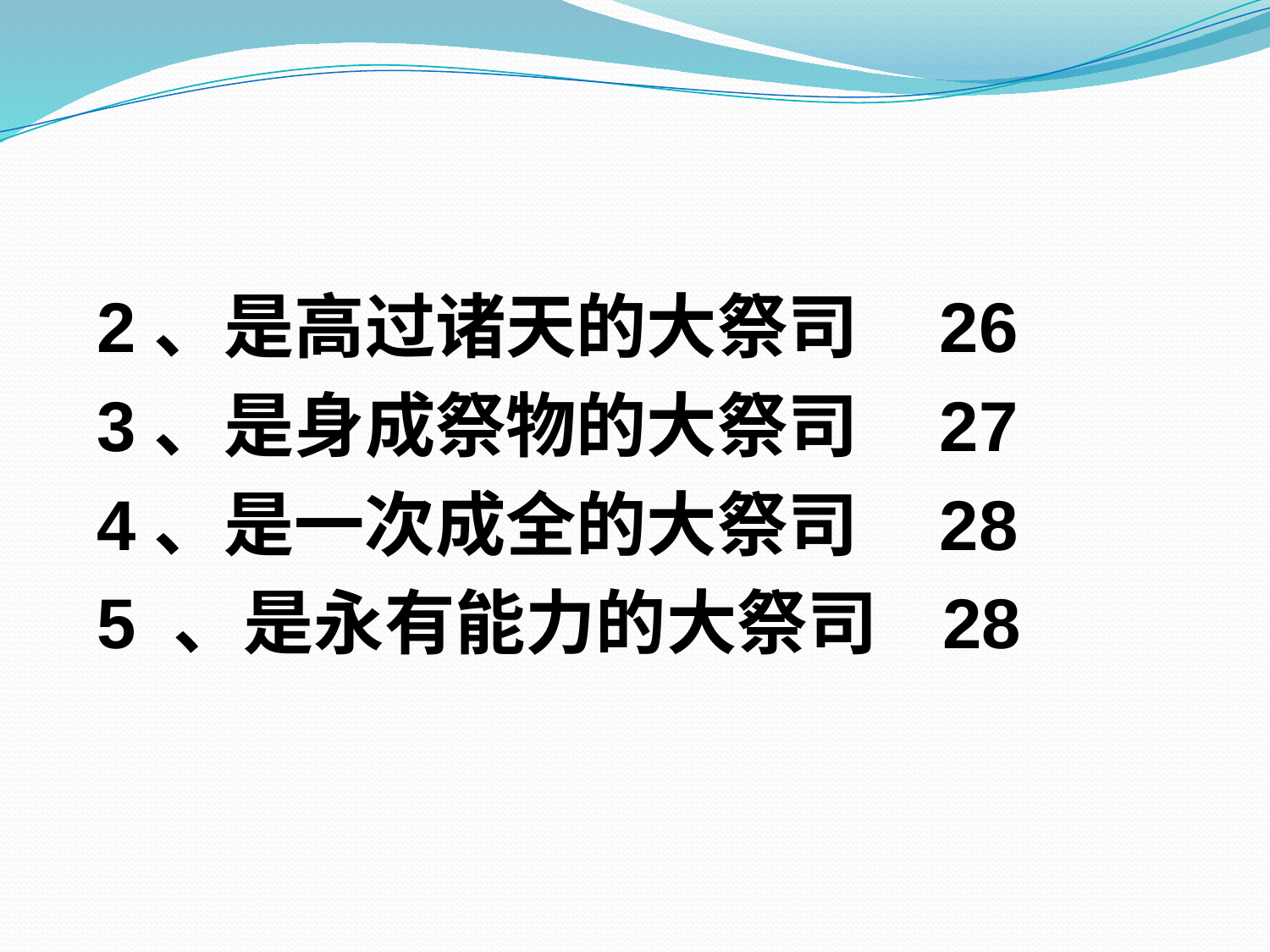

#
2、是高过诸天的大祭司    26
3、是身成祭物的大祭司    27
4、是一次成全的大祭司    28
5 、是永有能力的大祭司   28